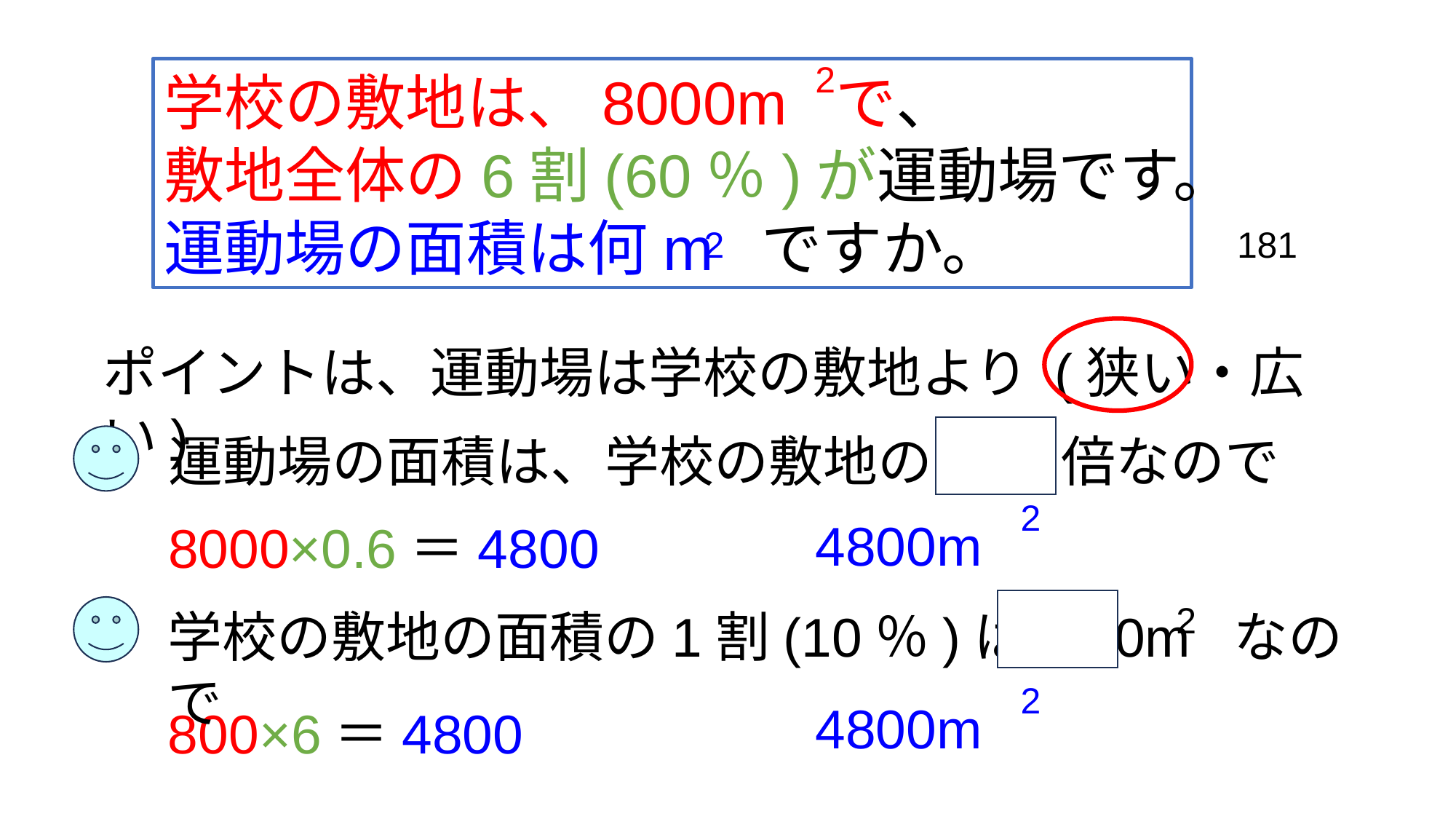

2
学校の敷地は、8000m  で、
敷地全体の6割(60％)が運動場です。
運動場の面積は何m  ですか。
2
181

ポイントは、運動場は学校の敷地より (狭い・広い)

運動場の面積は、学校の敷地の 0.6 倍なので

2
4800m
8000×0.6＝4800

2

学校の敷地の面積の1割(10％)は 800m  なので
2
4800m
800×6＝4800